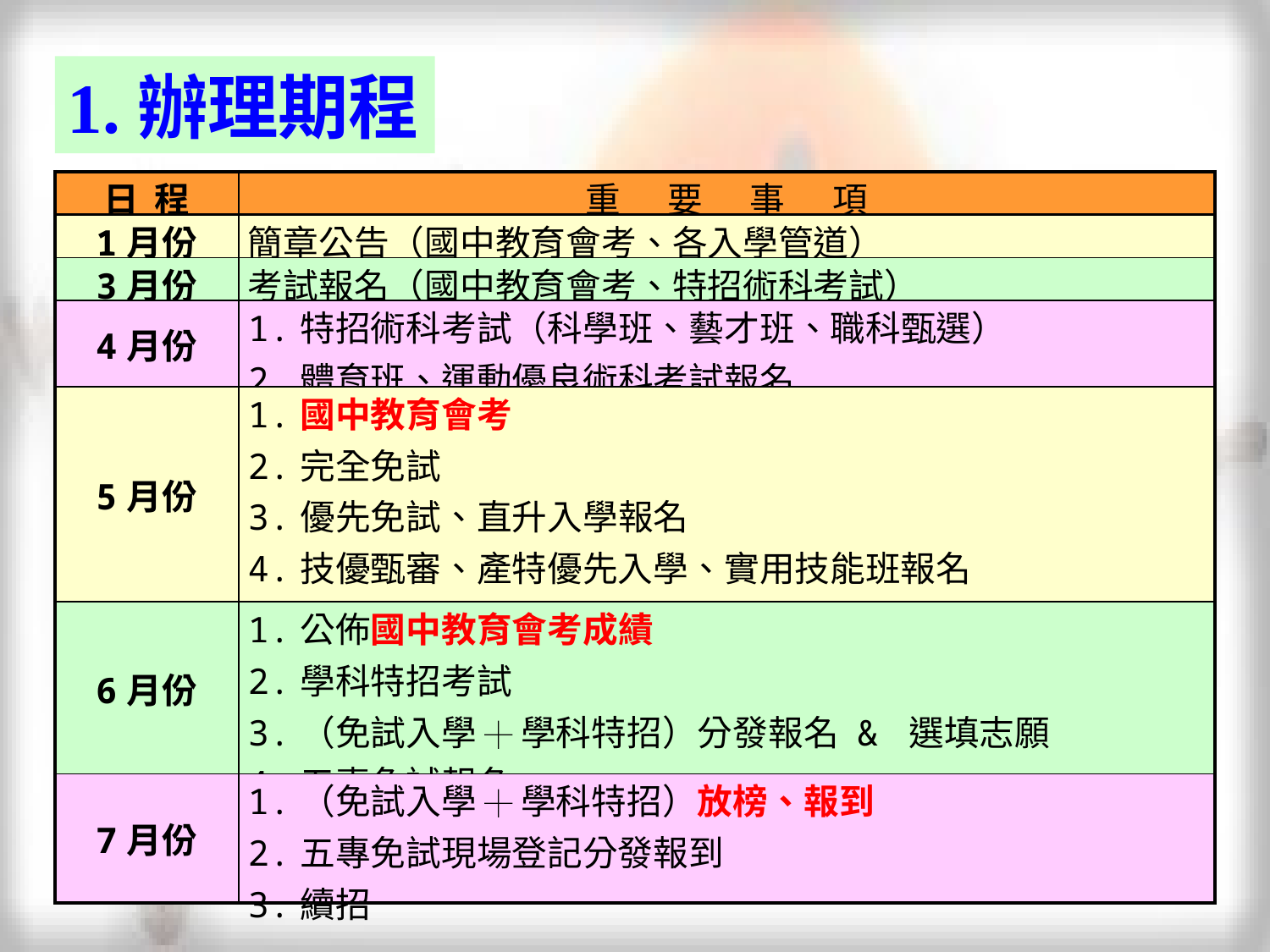

1.辦理期程

| 日 程 | 重 要 事 項 |
| --- | --- |
| 1月份 | 簡章公告（國中教育會考、各入學管道） |
| 3月份 | 考試報名（國中教育會考、特招術科考試） |
| 4月份 | 1.特招術科考試（科學班、藝才班、職科甄選） 2.體育班、運動優良術科考試報名 |
| 5月份 | 1.國中教育會考 2.完全免試 3.優先免試、直升入學報名 4.技優甄審、產特優先入學、實用技能班報名 5.體育班、運動優良術科考試 |
| 6月份 | 1.公佈國中教育會考成績 2.學科特招考試 3.（免試入學 ┼ 學科特招）分發報名 & 選填志願 4.五專免試報名 |
| 7月份 | 1.（免試入學 ┼ 學科特招）放榜、報到 2.五專免試現場登記分發報到 3.續招 |